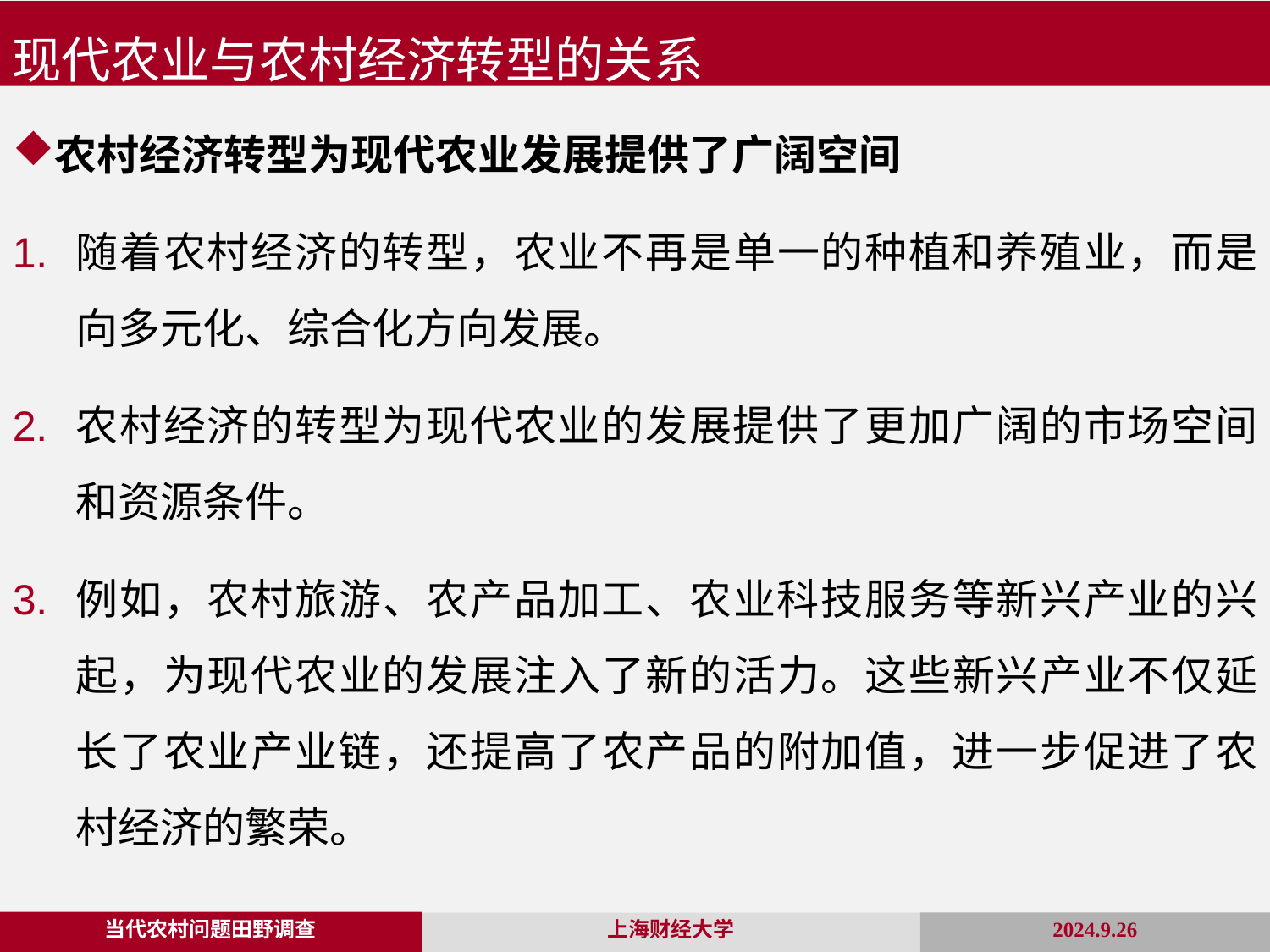

现代农业与农村经济转型的关系
农村经济转型为现代农业发展提供了广阔空间
随着农村经济的转型，农业不再是单一的种植和养殖业，而是向多元化、综合化方向发展。
农村经济的转型为现代农业的发展提供了更加广阔的市场空间和资源条件。
例如，农村旅游、农产品加工、农业科技服务等新兴产业的兴起，为现代农业的发展注入了新的活力。这些新兴产业不仅延长了农业产业链，还提高了农产品的附加值，进一步促进了农村经济的繁荣。

当代农村问题田野调查
2024.9.26
上海财经大学